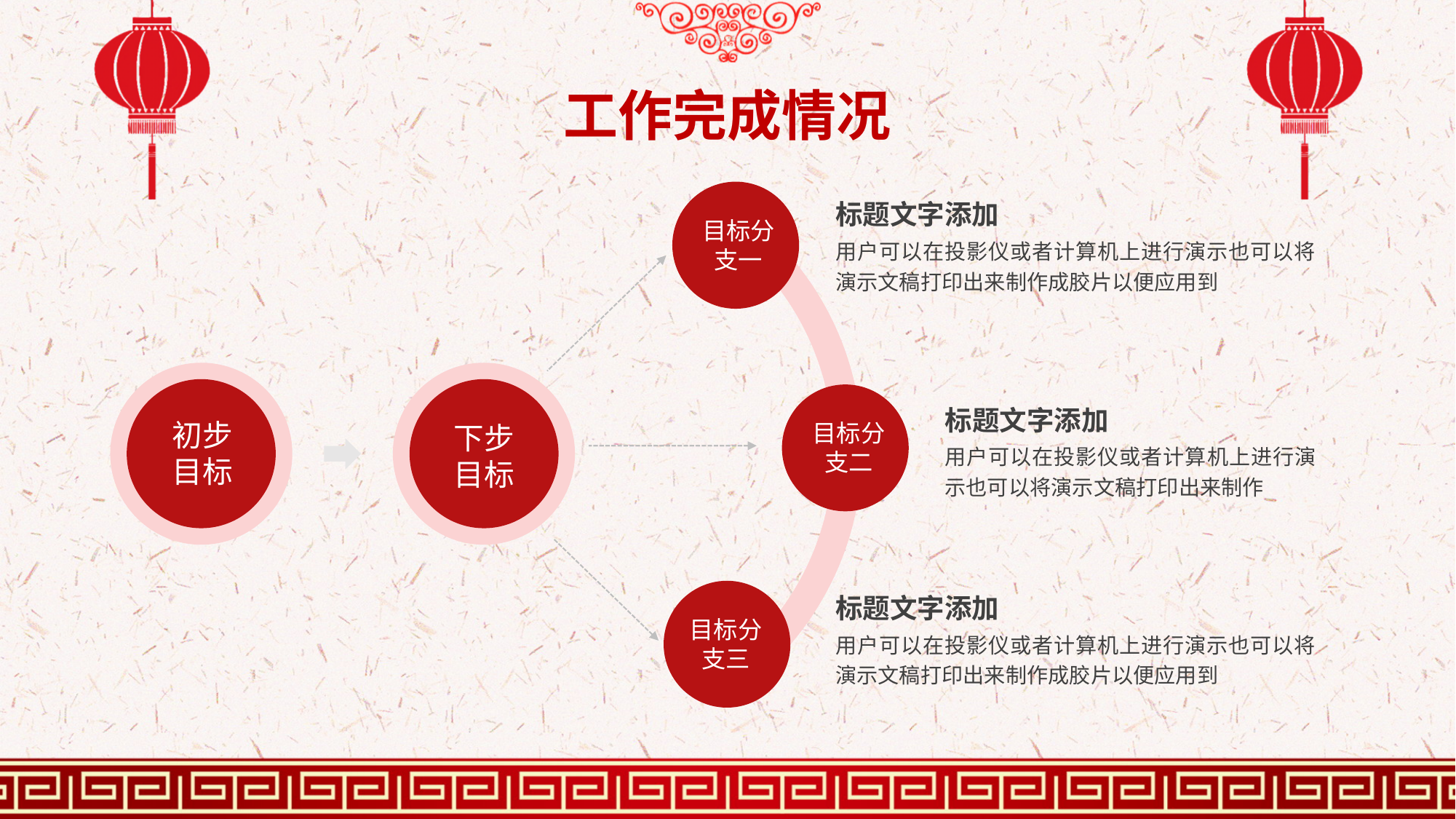

工作完成情况

标题文字添加
用户可以在投影仪或者计算机上进行演示也可以将演示文稿打印出来制作成胶片以便应用到

目标分支一

标题文字添加
用户可以在投影仪或者计算机上进行演示也可以将演示文稿打印出来制作
初步目标
目标分支二
下步
目标

标题文字添加
用户可以在投影仪或者计算机上进行演示也可以将演示文稿打印出来制作成胶片以便应用到

目标分支三